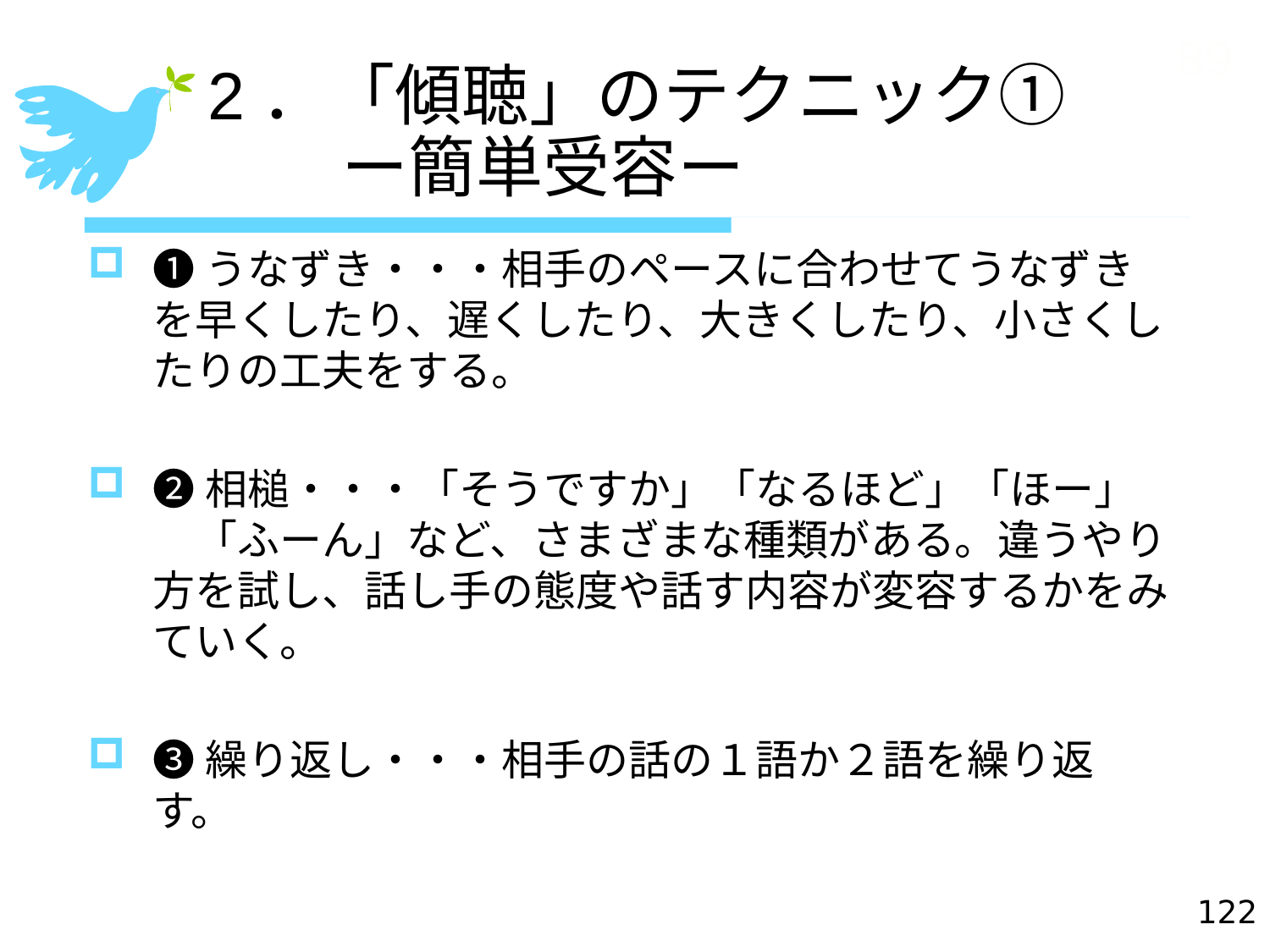

89
# 2．「傾聴」のテクニック① 　　ー簡単受容ー
❶うなずき・・・相手のペースに合わせてうなずきを早くしたり、遅くしたり、大きくしたり、小さくしたりの工夫をする。

❷相槌・・・「そうですか」「なるほど」「ほー」　「ふーん」など、さまざまな種類がある。違うやり方を試し、話し手の態度や話す内容が変容するかをみていく。

❸繰り返し・・・相手の話の１語か２語を繰り返す。

122